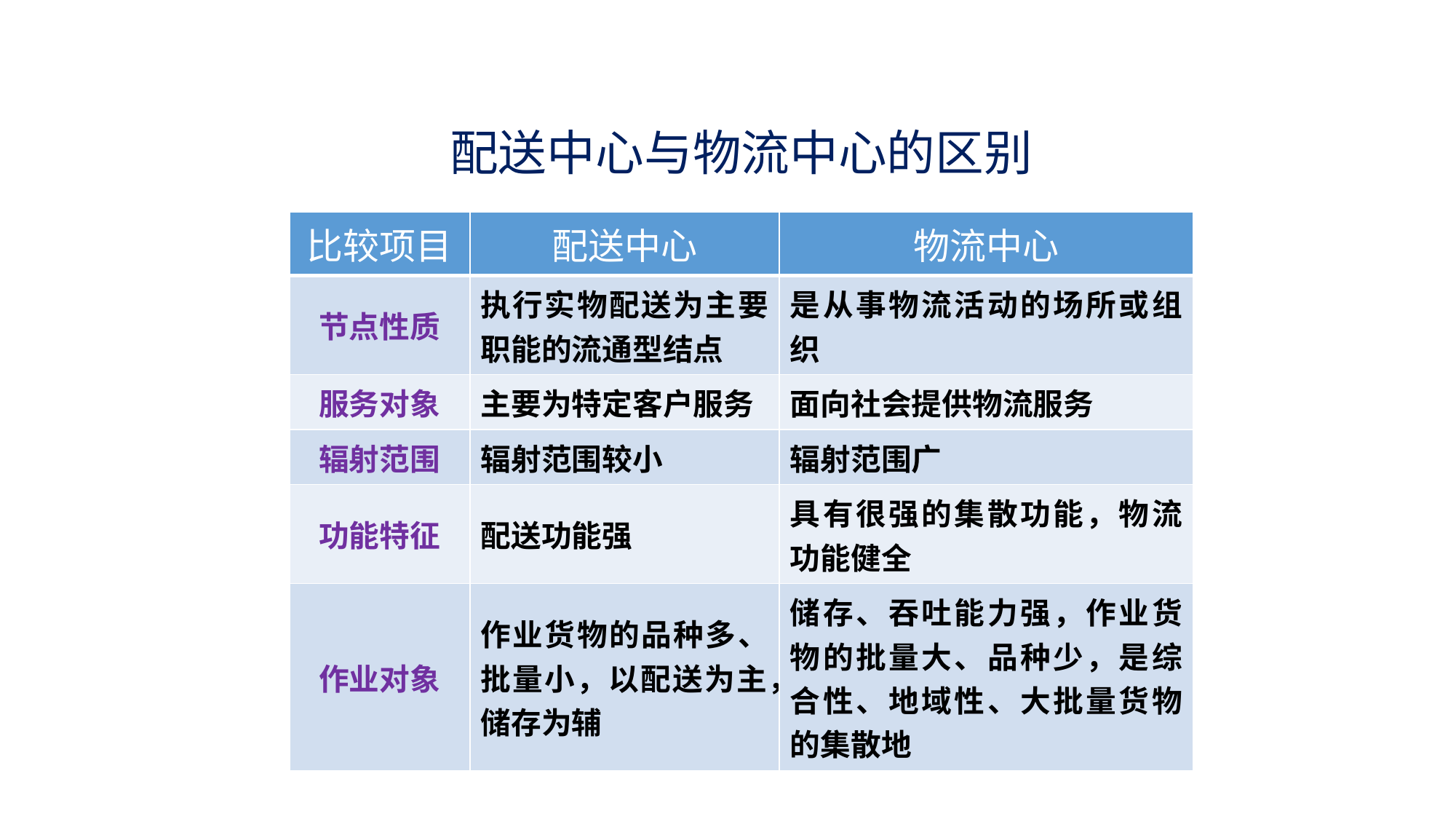

# 配送中心与物流中心的区别
| 比较项目 | 配送中心 | 物流中心 |
| --- | --- | --- |
| 节点性质 | 执行实物配送为主要职能的流通型结点 | 是从事物流活动的场所或组织 |
| 服务对象 | 主要为特定客户服务 | 面向社会提供物流服务 |
| 辐射范围 | 辐射范围较小 | 辐射范围广 |
| 功能特征 | 配送功能强 | 具有很强的集散功能，物流功能健全 |
| 作业对象 | 作业货物的品种多、批量小，以配送为主，储存为辅 | 储存、吞吐能力强，作业货物的批量大、品种少，是综合性、地域性、大批量货物的集散地 |